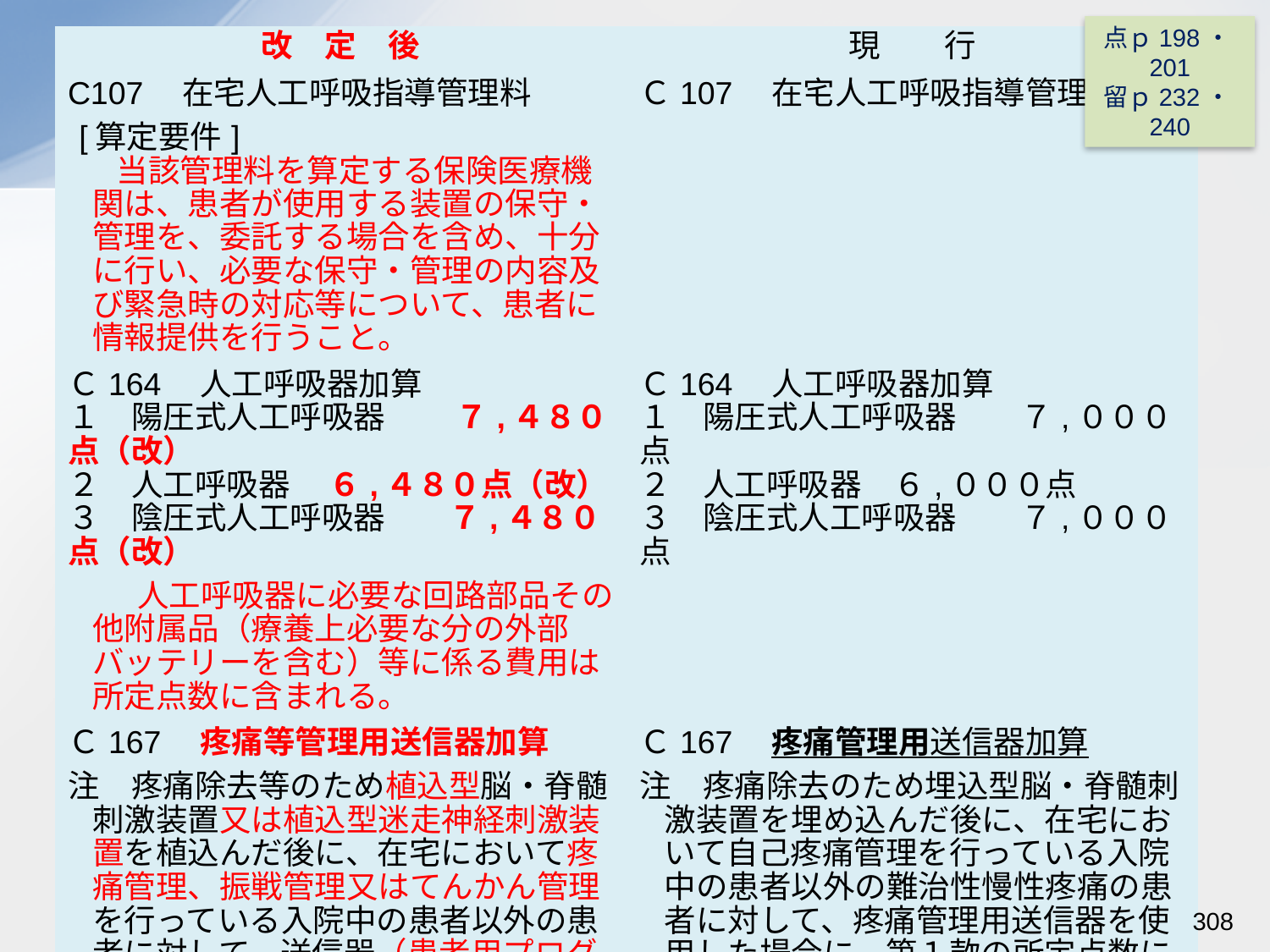

点ｐ198・201
留ｐ232・240
| 改　定　後 | 現　　行 |
| --- | --- |
| C107　在宅人工呼吸指導管理料 [算定要件] 当該管理料を算定する保険医療機関は、患者が使用する装置の保守・管理を、委託する場合を含め、十分に行い、必要な保守・管理の内容及び緊急時の対応等について、患者に情報提供を行うこと。 | Ｃ107　在宅人工呼吸指導管理料 |
| Ｃ164　人工呼吸器加算 １　陽圧式人工呼吸器 ７,４８０点（改） ２　人工呼吸器 ６,４８０点（改） ３　陰圧式人工呼吸器 ７,４８０点（改） 　人工呼吸器に必要な回路部品その他附属品（療養上必要な分の外部バッテリーを含む）等に係る費用は所定点数に含まれる。 | Ｃ164　人工呼吸器加算 １　陽圧式人工呼吸器 ７,０００点 ２　人工呼吸器 ６,０００点 ３　陰圧式人工呼吸器 ７,０００点 |
| Ｃ167　疼痛等管理用送信器加算 注　疼痛除去等のため植込型脳・脊髄刺激装置又は植込型迷走神経刺激装置を植込んだ後に、在宅において疼痛管理、振戦管理又はてんかん管理を行っている入院中の患者以外の患者に対して、送信器（患者用プログラマを含む）を使用した場合に、第１款の所定点数に加算する。 | Ｃ167　疼痛管理用送信器加算 注　疼痛除去のため埋込型脳・脊髄刺激装置を埋め込んだ後に、在宅において自己疼痛管理を行っている入院中の患者以外の難治性慢性疼痛の患者に対して、疼痛管理用送信器を使用した場合に、第１款の所定点数に加算する。 |
308